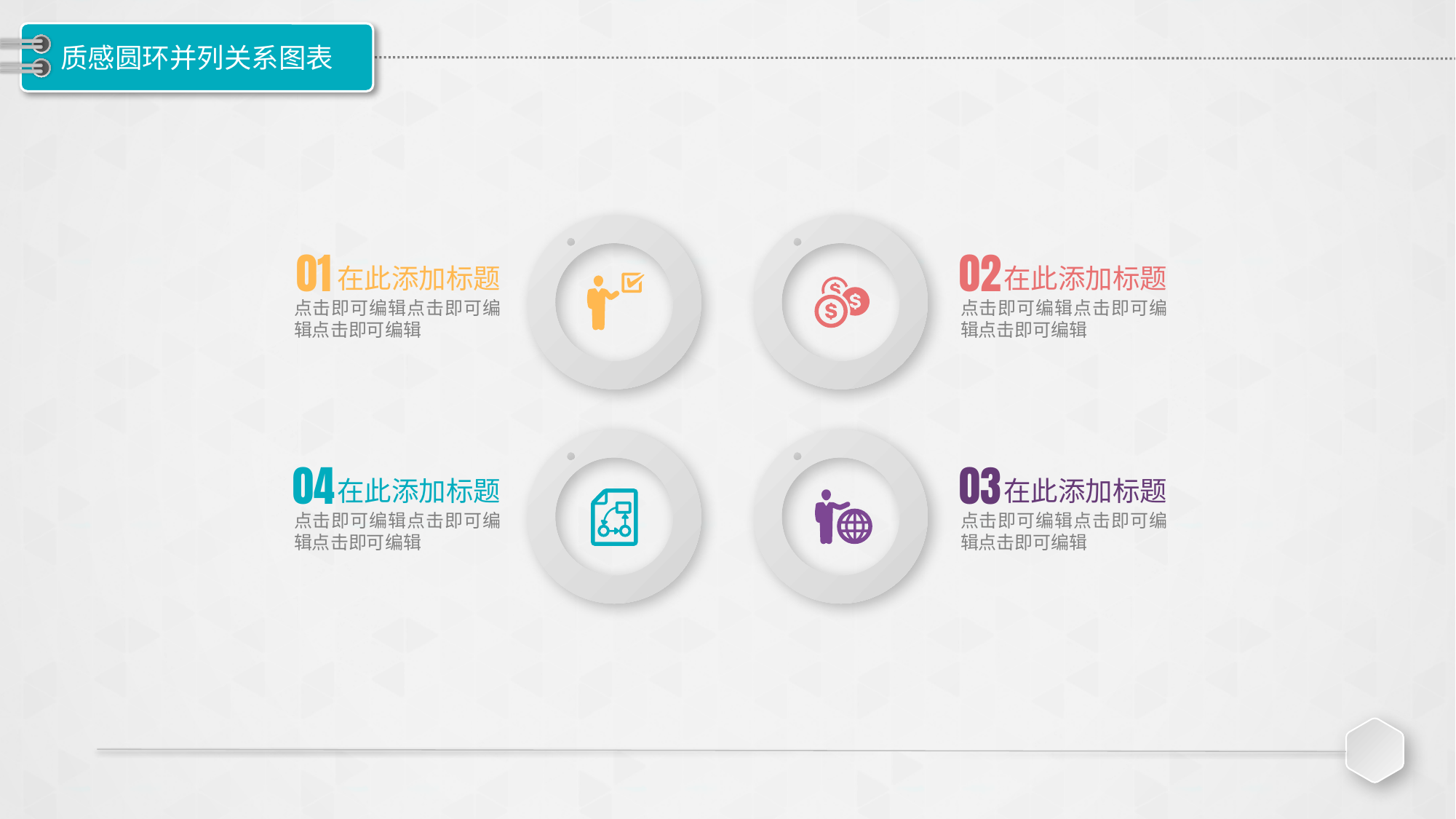

# 质感圆环并列关系图表

01
在此添加标题
点击即可编辑点击即可编辑点击即可编辑
02
在此添加标题
点击即可编辑点击即可编辑点击即可编辑

04
在此添加标题
点击即可编辑点击即可编辑点击即可编辑
03
在此添加标题
点击即可编辑点击即可编辑点击即可编辑

16